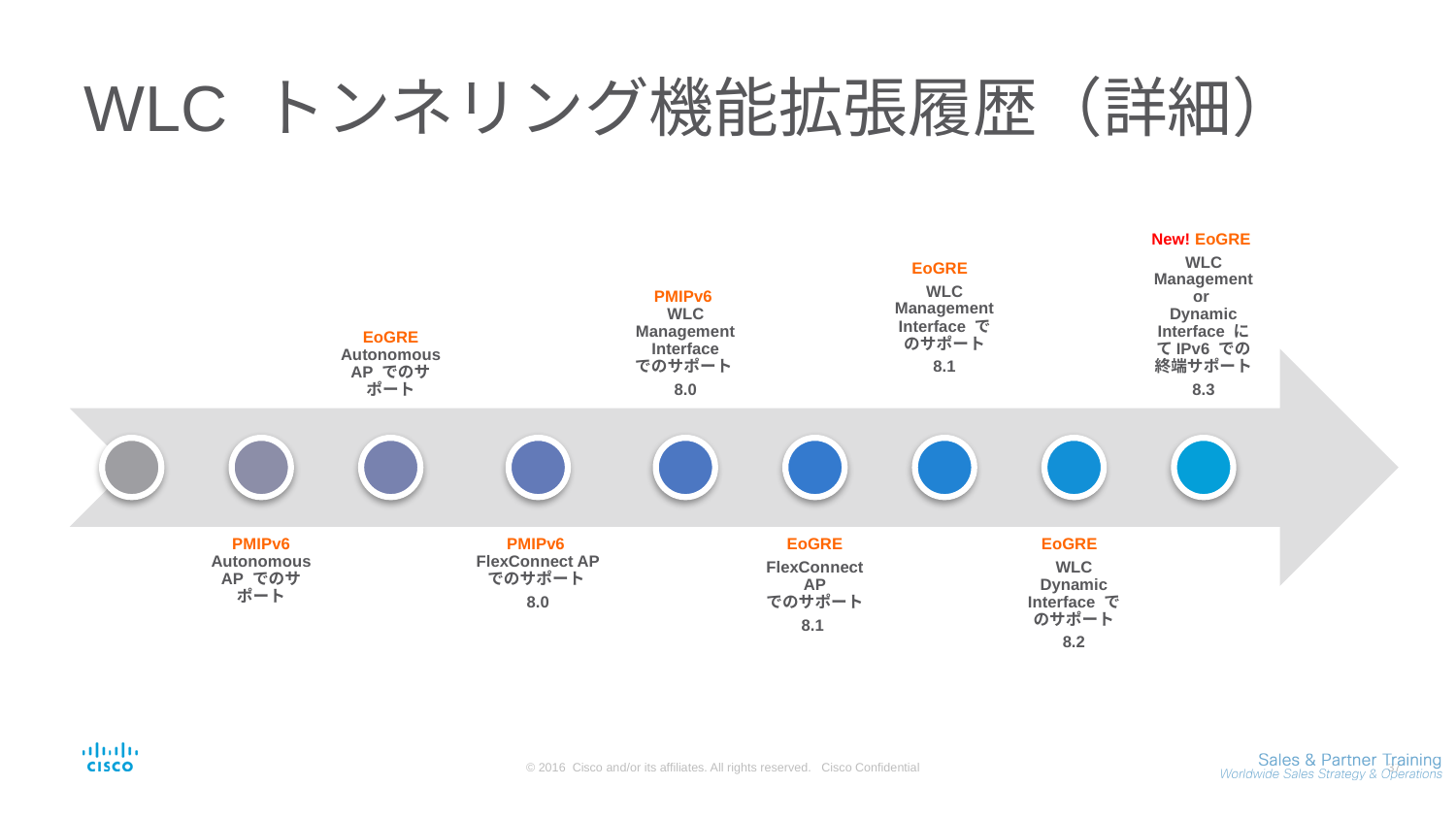

# WLC トンネリング機能拡張履歴（詳細）

PMIPv6 Autonomous AP でのサポート
EoGRE Autonomous AP でのサポート
PMIPv6
FlexConnect AP
でのサポート
8.0
PMIPv6
WLC Management Interface
でのサポート
8.0
EoGRE
FlexConnect AP
でのサポート
8.1
EoGRE
WLC Management Interface でのサポート
8.1

EoGRE
WLC Dynamic Interface でのサポート
8.2
New! EoGRE
WLC Management or
Dynamic Interface にてIPv6 での終端サポート
8.3